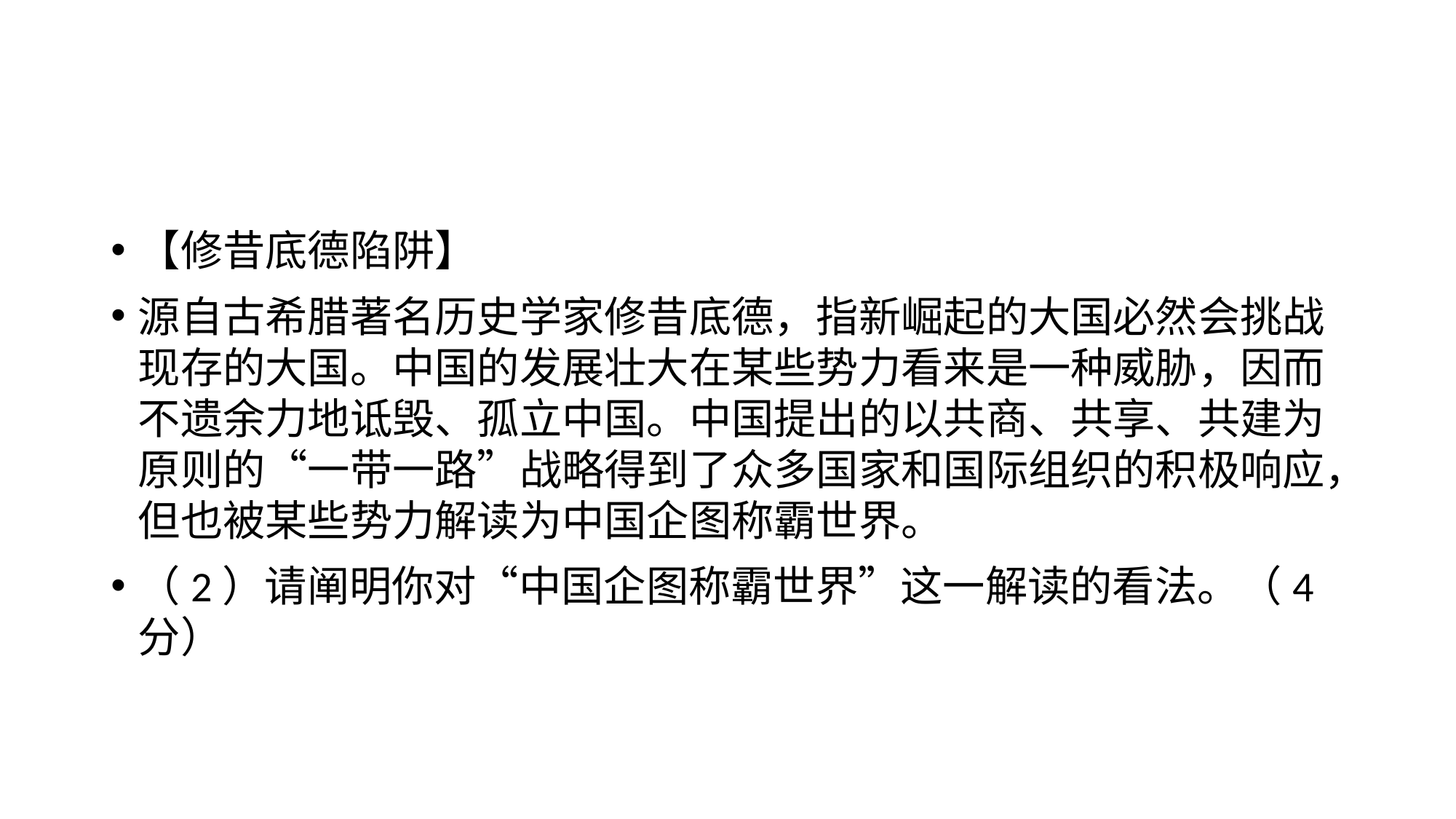

#
【修昔底德陷阱】
源自古希腊著名历史学家修昔底德，指新崛起的大国必然会挑战现存的大国。中国的发展壮大在某些势力看来是一种威胁，因而不遗余力地诋毁、孤立中国。中国提出的以共商、共享、共建为原则的“一带一路”战略得到了众多国家和国际组织的积极响应，但也被某些势力解读为中国企图称霸世界。
（2）请阐明你对“中国企图称霸世界”这一解读的看法。（4分）